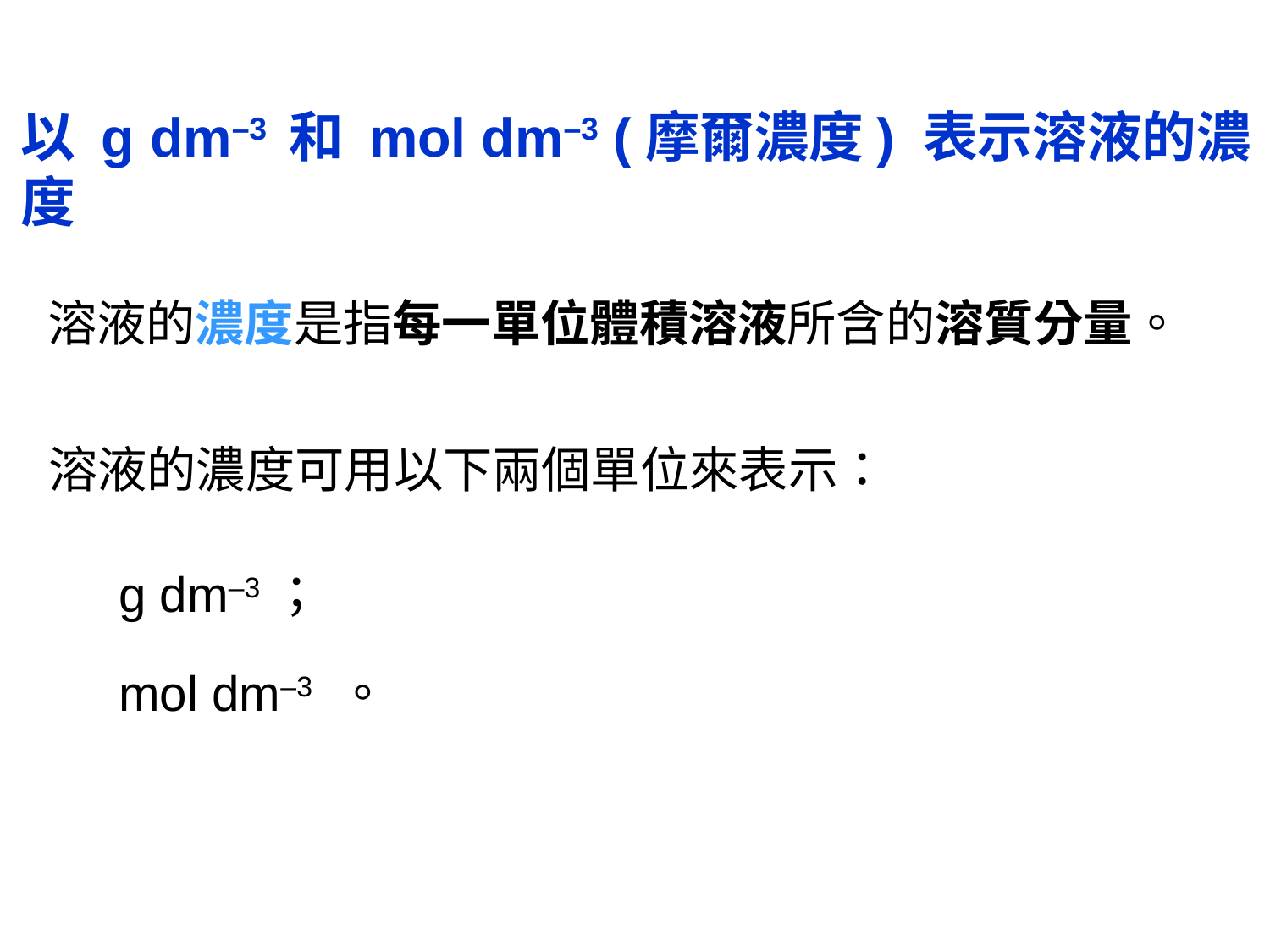

以 g dm–3 和 mol dm–3 (摩爾濃度) 表示溶液的濃度
溶液的濃度是指每一單位體積溶液所含的溶質分量。
溶液的濃度可用以下兩個單位來表示：
g dm–3；
mol dm–3 。